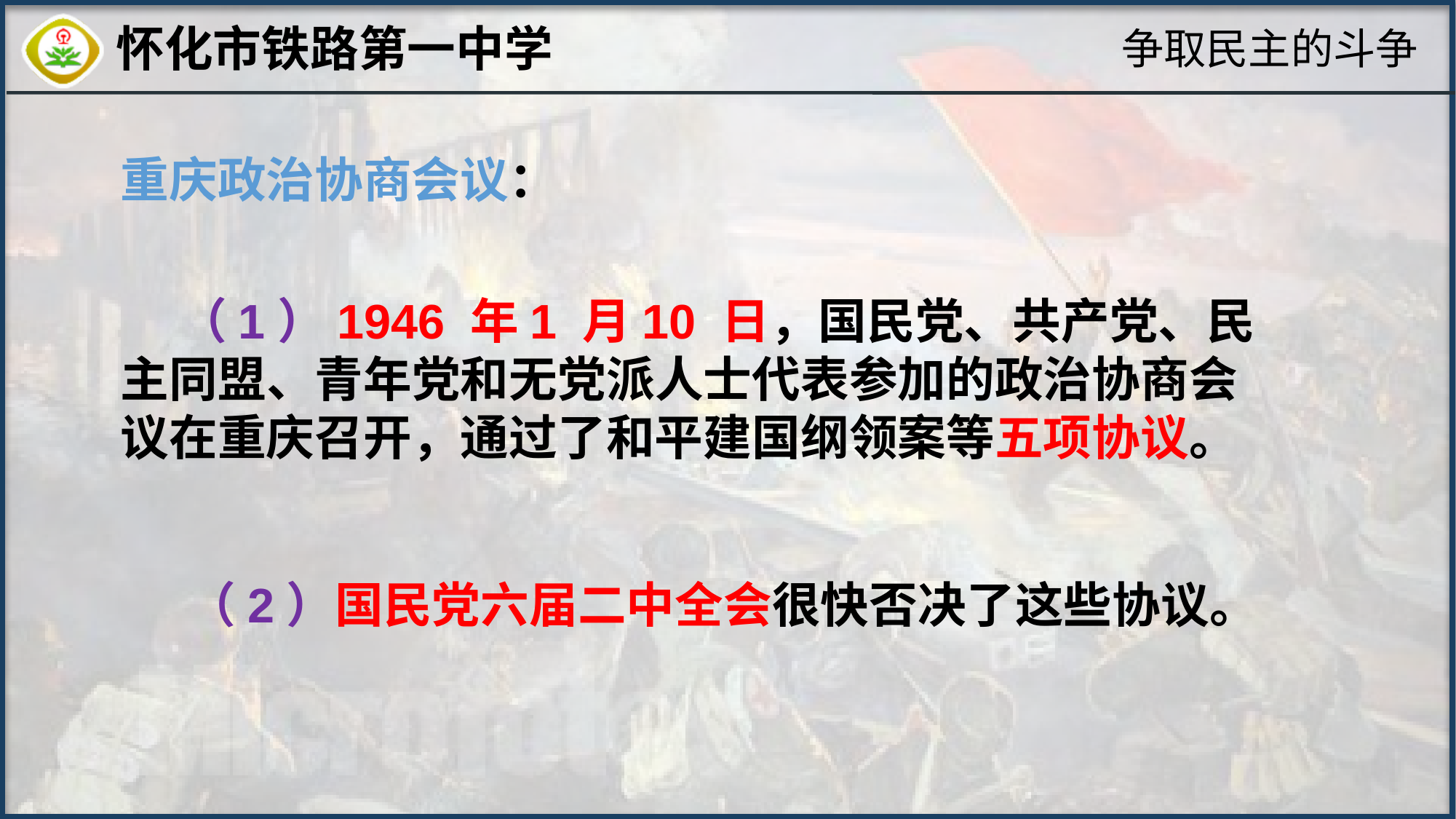

争取民主的斗争
重庆政治协商会议：

      （1）1946 年1 月10 日，国民党、共产党、民主同盟、青年党和无党派人士代表参加的政治协商会议在重庆召开，通过了和平建国纲领案等五项协议。

     （2）国民党六届二中全会很快否决了这些协议。